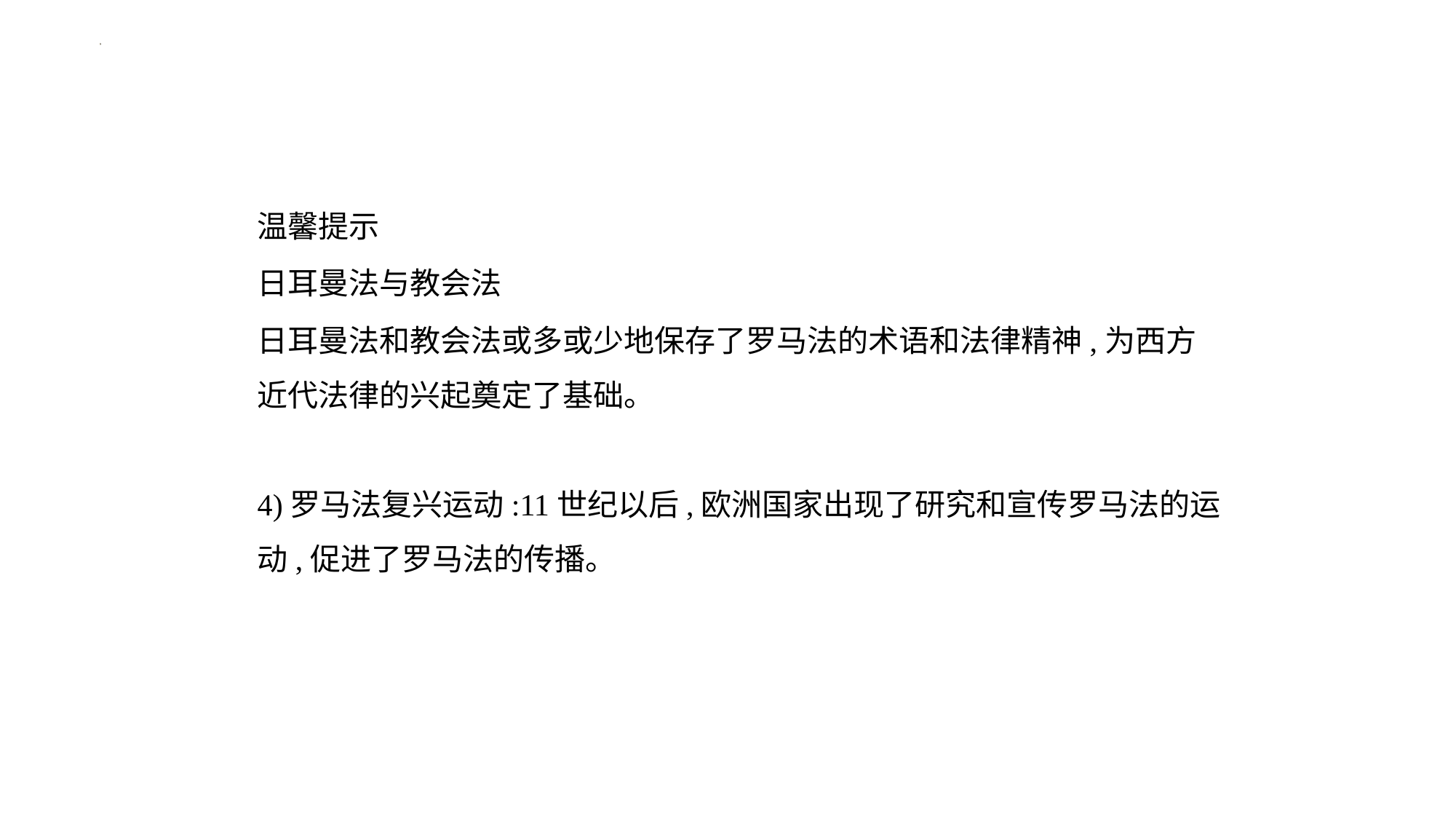

温馨提示
日耳曼法与教会法
日耳曼法和教会法或多或少地保存了罗马法的术语和法律精神,为西方
近代法律的兴起奠定了基础。

4)罗马法复兴运动:11世纪以后,欧洲国家出现了研究和宣传罗马法的运
动,促进了罗马法的传播。